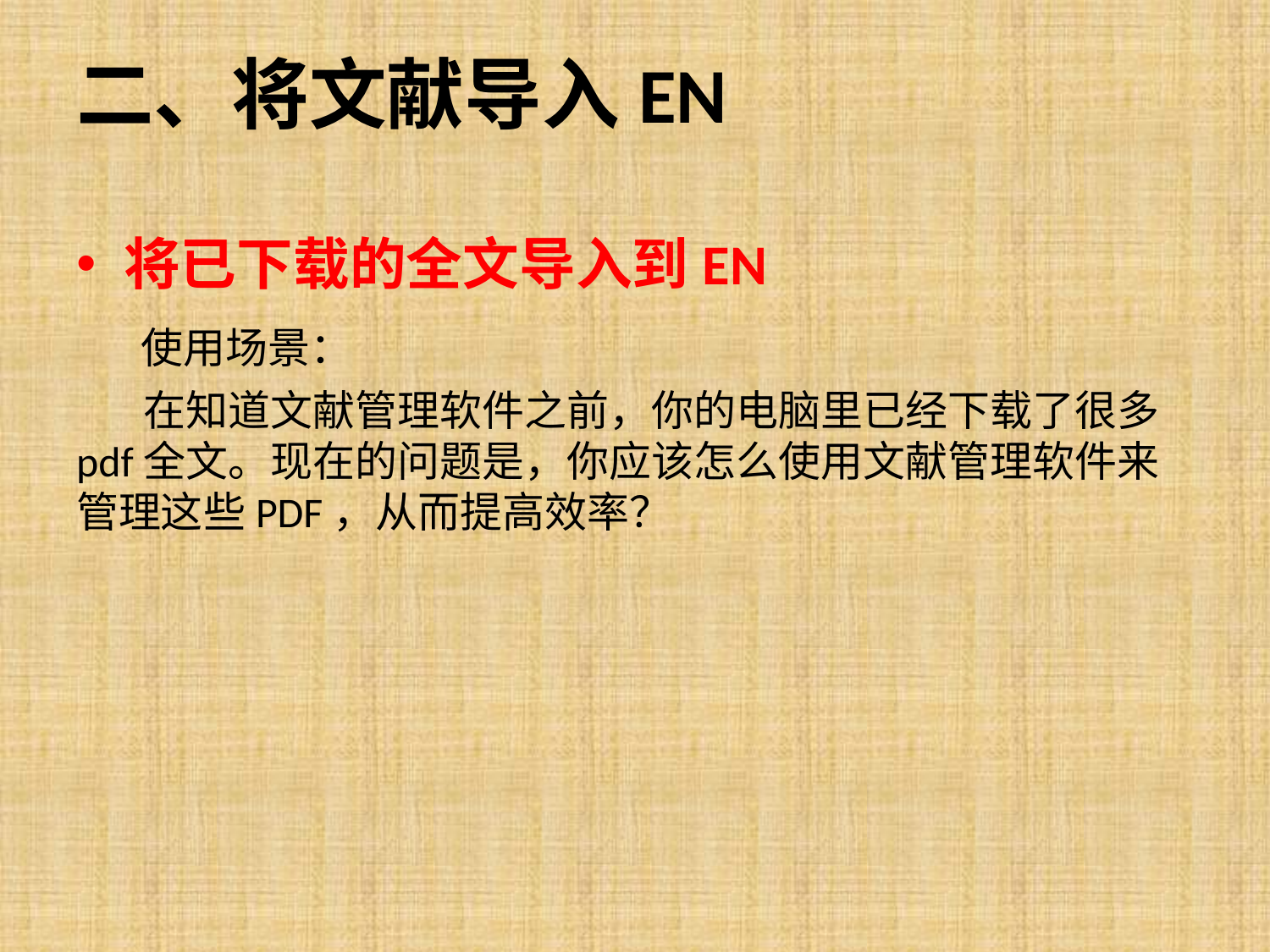

# 二、将文献导入EN
将已下载的全文导入到EN
    使用场景：
      在知道文献管理软件之前，你的电脑里已经下载了很多pdf全文。现在的问题是，你应该怎么使用文献管理软件来管理这些PDF，从而提高效率？